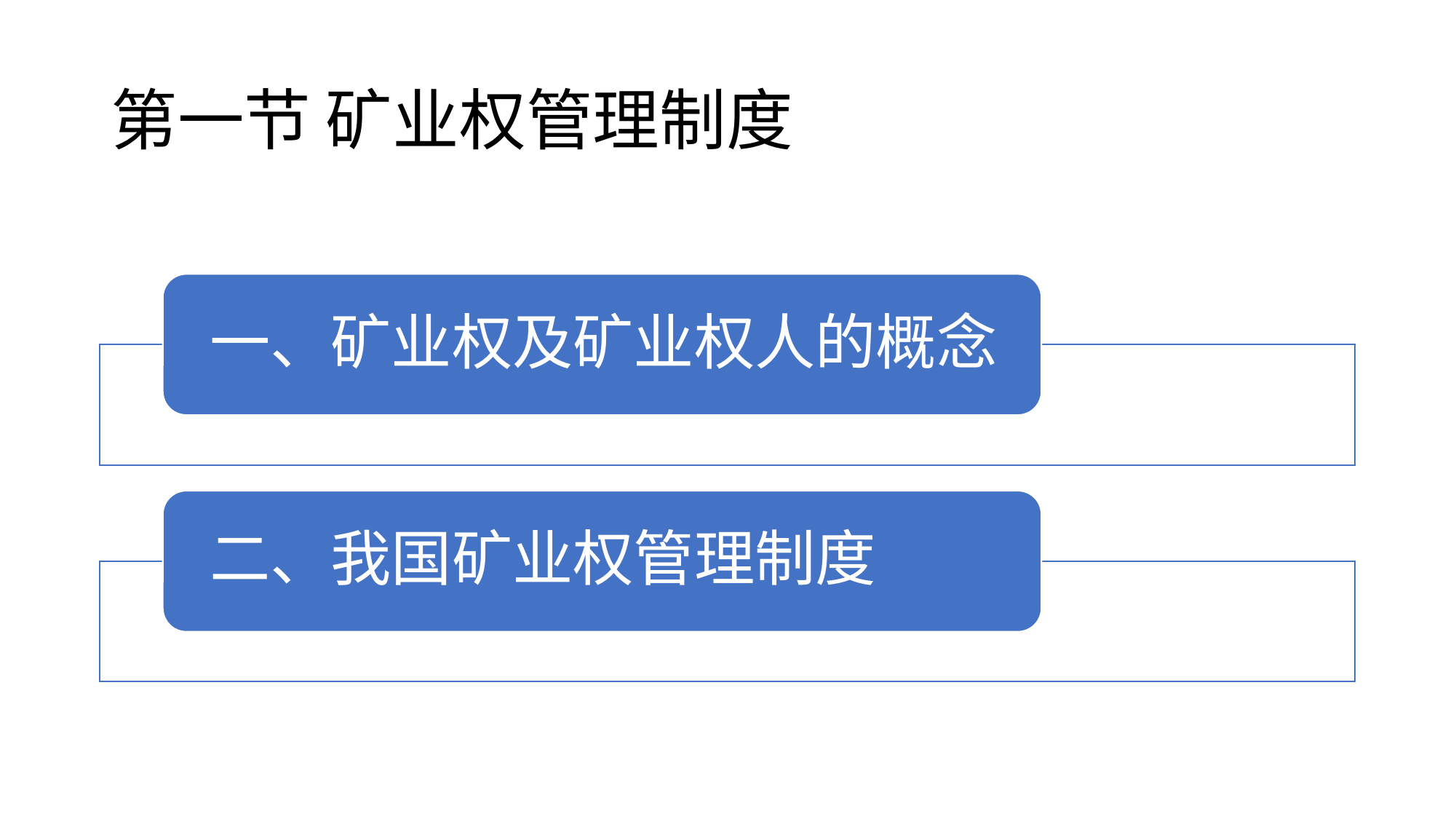

# 第一节 矿业权管理制度
一、矿业权及矿业权人的概念
二、我国矿业权管理制度